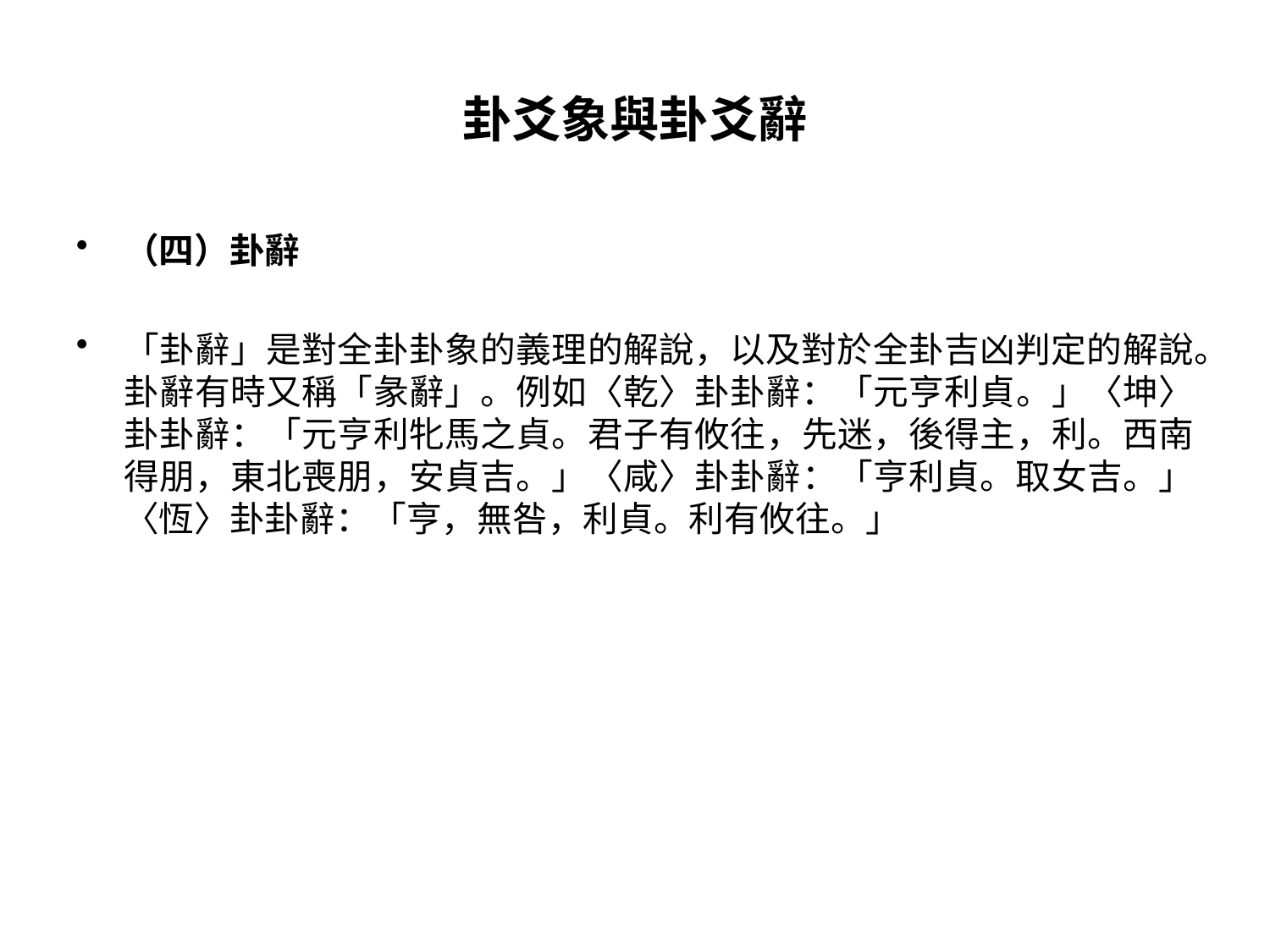

# 卦爻象與卦爻辭
（四）卦辭

「卦辭」是對全卦卦象的義理的解說，以及對於全卦吉凶判定的解說。卦辭有時又稱「彖辭」。例如〈乾〉卦卦辭：「元亨利貞。」〈坤〉卦卦辭：「元亨利牝馬之貞。君子有攸往，先迷，後得主，利。西南得朋，東北喪朋，安貞吉。」〈咸〉卦卦辭：「亨利貞。取女吉。」〈恆〉卦卦辭：「亨，無咎，利貞。利有攸往。」